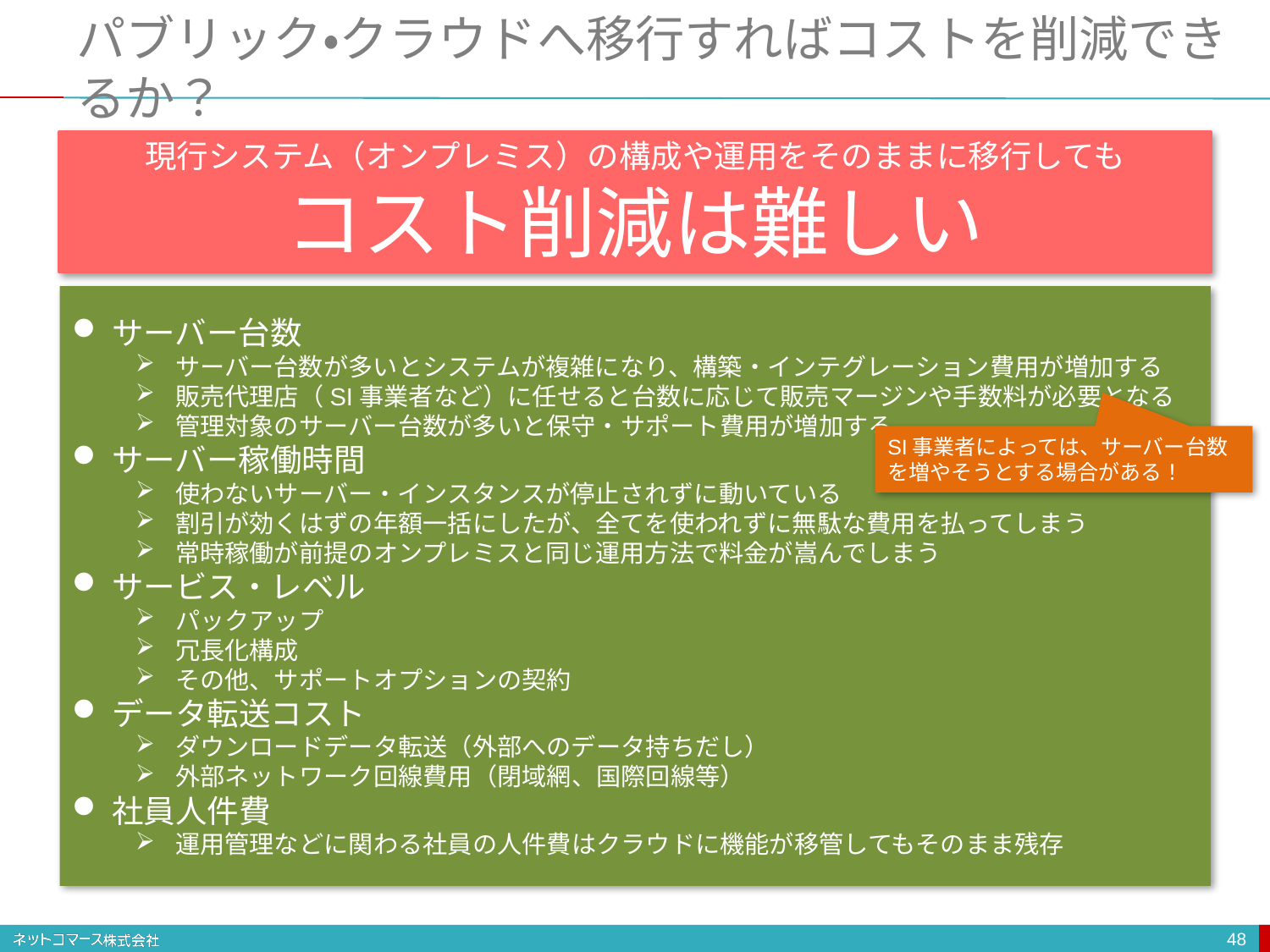

# パブリック・クラウドへ移行すればコストを削減できるか？
現行システム（オンプレミス）の構成や運用をそのままに移行しても
コスト削減は難しい
サーバー台数
サーバー台数が多いとシステムが複雑になり、構築・インテグレーション費用が増加する
販売代理店（SI事業者など）に任せると台数に応じて販売マージンや手数料が必要となる
管理対象のサーバー台数が多いと保守・サポート費用が増加する
サーバー稼働時間
使わないサーバー・インスタンスが停止されずに動いている
割引が効くはずの年額一括にしたが、全てを使われずに無駄な費用を払ってしまう
常時稼働が前提のオンプレミスと同じ運用方法で料金が嵩んでしまう
サービス・レベル
パックアップ
冗長化構成
その他、サポートオプションの契約
データ転送コスト
ダウンロードデータ転送（外部へのデータ持ちだし）
外部ネットワーク回線費用（閉域網、国際回線等）
社員人件費
運用管理などに関わる社員の人件費はクラウドに機能が移管してもそのまま残存
SI事業者によっては、サーバー台数を増やそうとする場合がある！
48